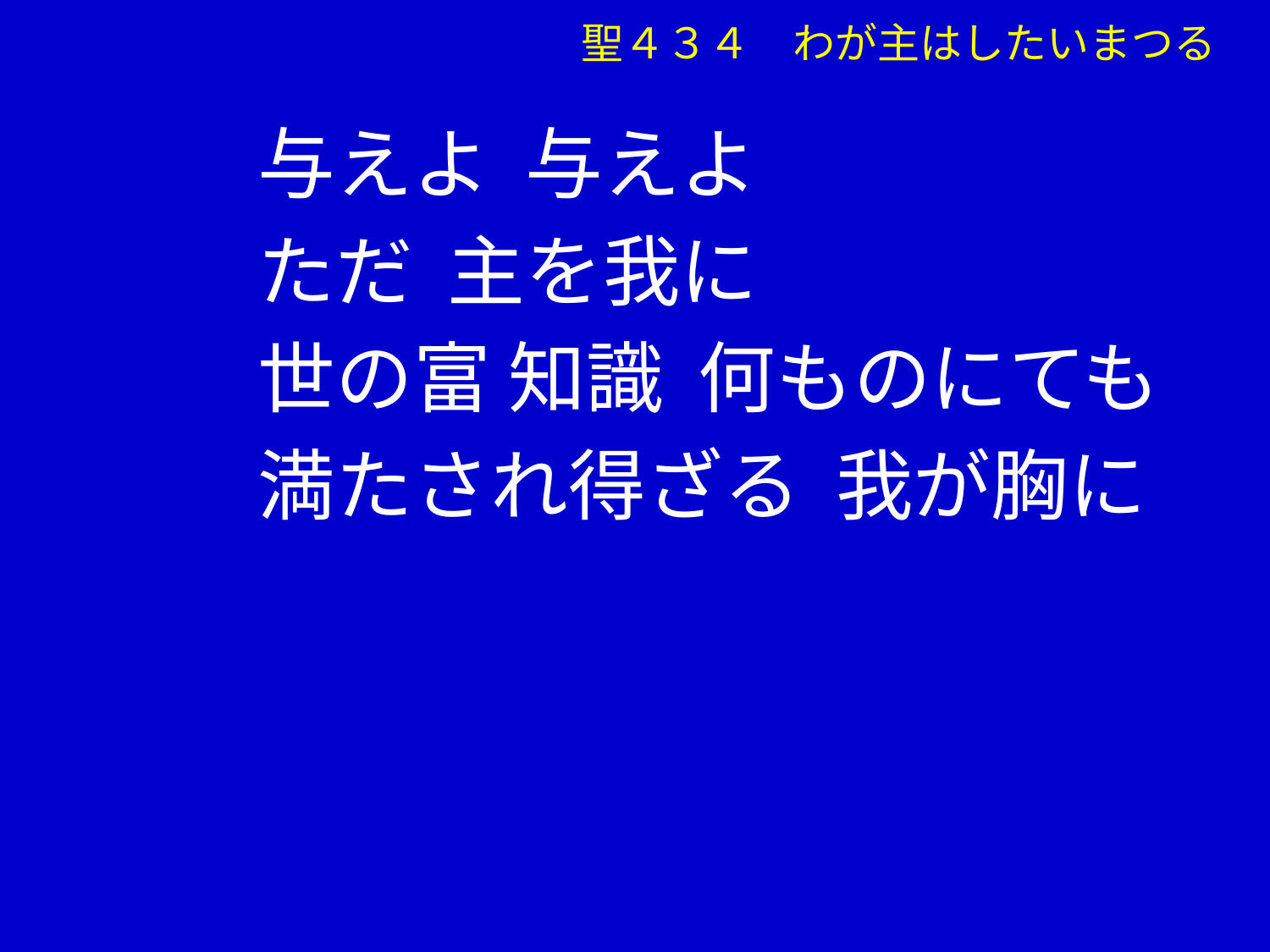

与えよ  与えよ
　　ただ  主を我に
　　世の富 知識  何ものにても
　　満たされ得ざる  我が胸に
聖４３４　わが主はしたいまつる